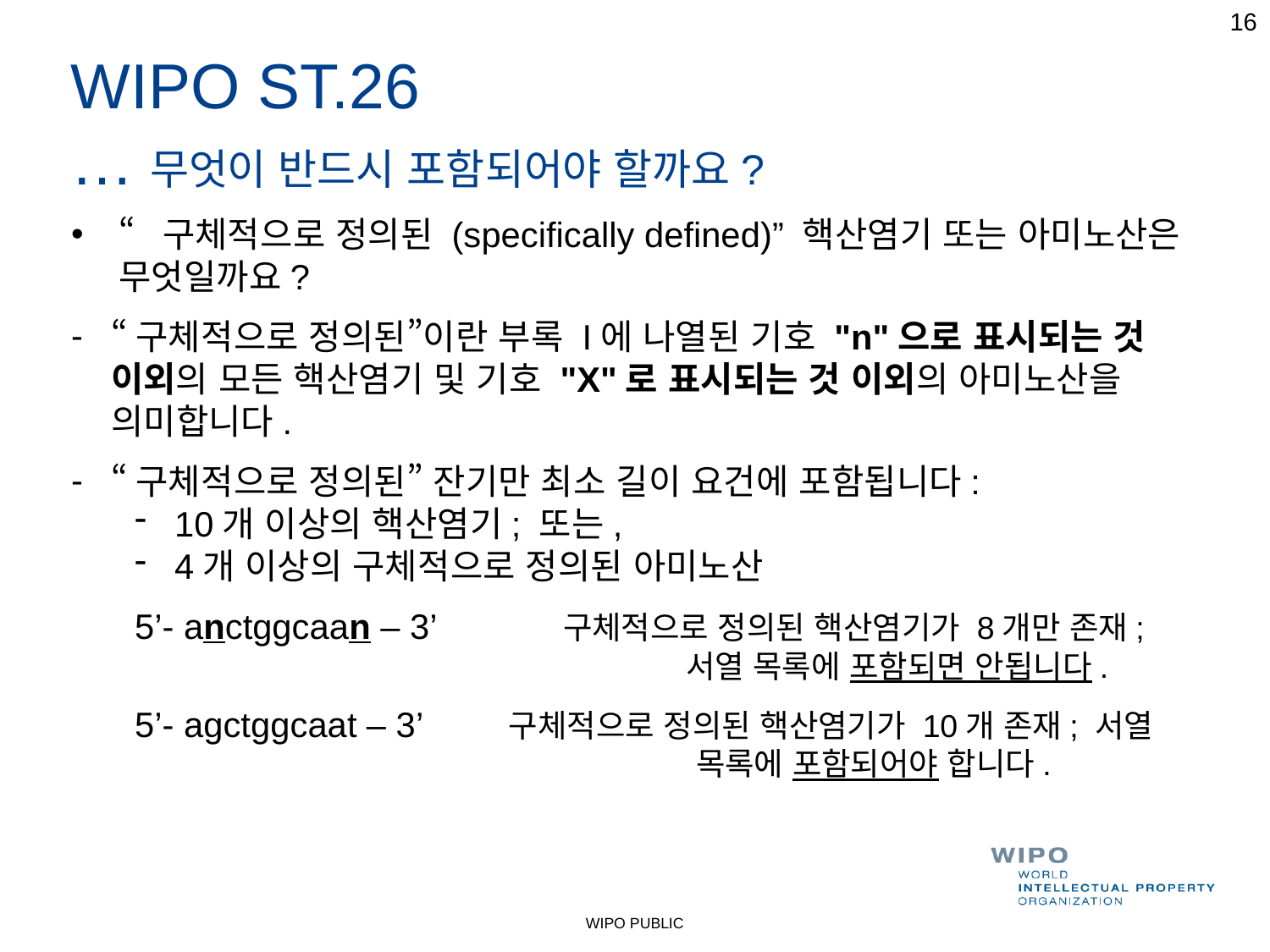

16
WIPO ST.26
…무엇이 반드시 포함되어야 할까요?

“구체적으로 정의된 (specifically defined)” 핵산염기 또는 아미노산은 무엇일까요?
“구체적으로 정의된”이란 부록 I에 나열된 기호 "n"으로 표시되는 것 이외의 모든 핵산염기 및 기호 "X"로 표시되는 것 이외의 아미노산을 의미합니다.
“구체적으로 정의된” 잔기만 최소 길이 요건에 포함됩니다:
10개 이상의 핵산염기; 또는,
4개 이상의 구체적으로 정의된 아미노산
5’- anctggcaan – 3’ 	    구체적으로 정의된 핵산염기가 8개만 존재; 				    서열 목록에 포함되면 안됩니다.
5’- agctggcaat – 3’        구체적으로 정의된 핵산염기가 10개 존재; 서열 				      목록에 포함되어야 합니다.